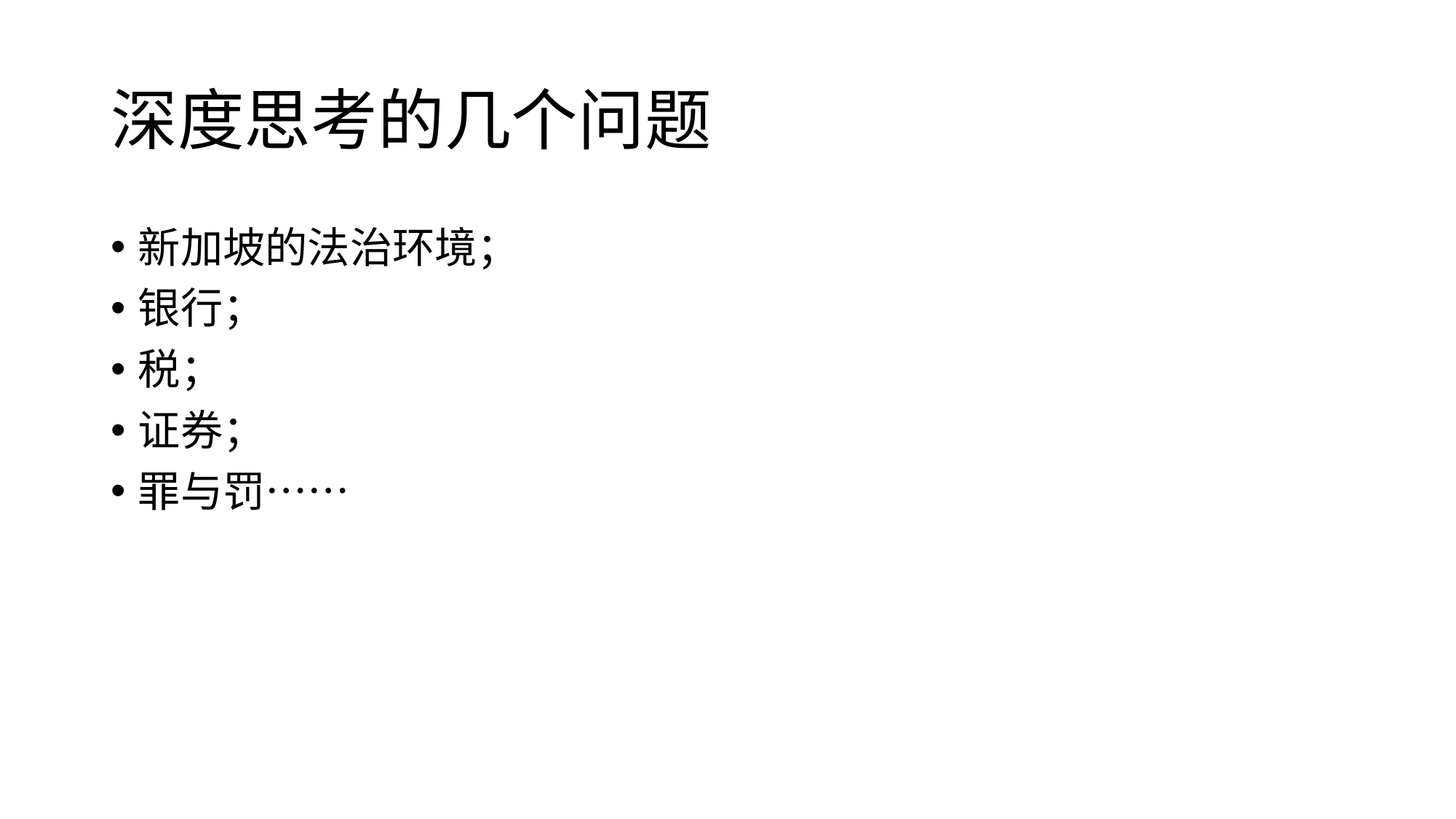

# 深度思考的几个问题
新加坡的法治环境；
银行；
税；
证券；
罪与罚……